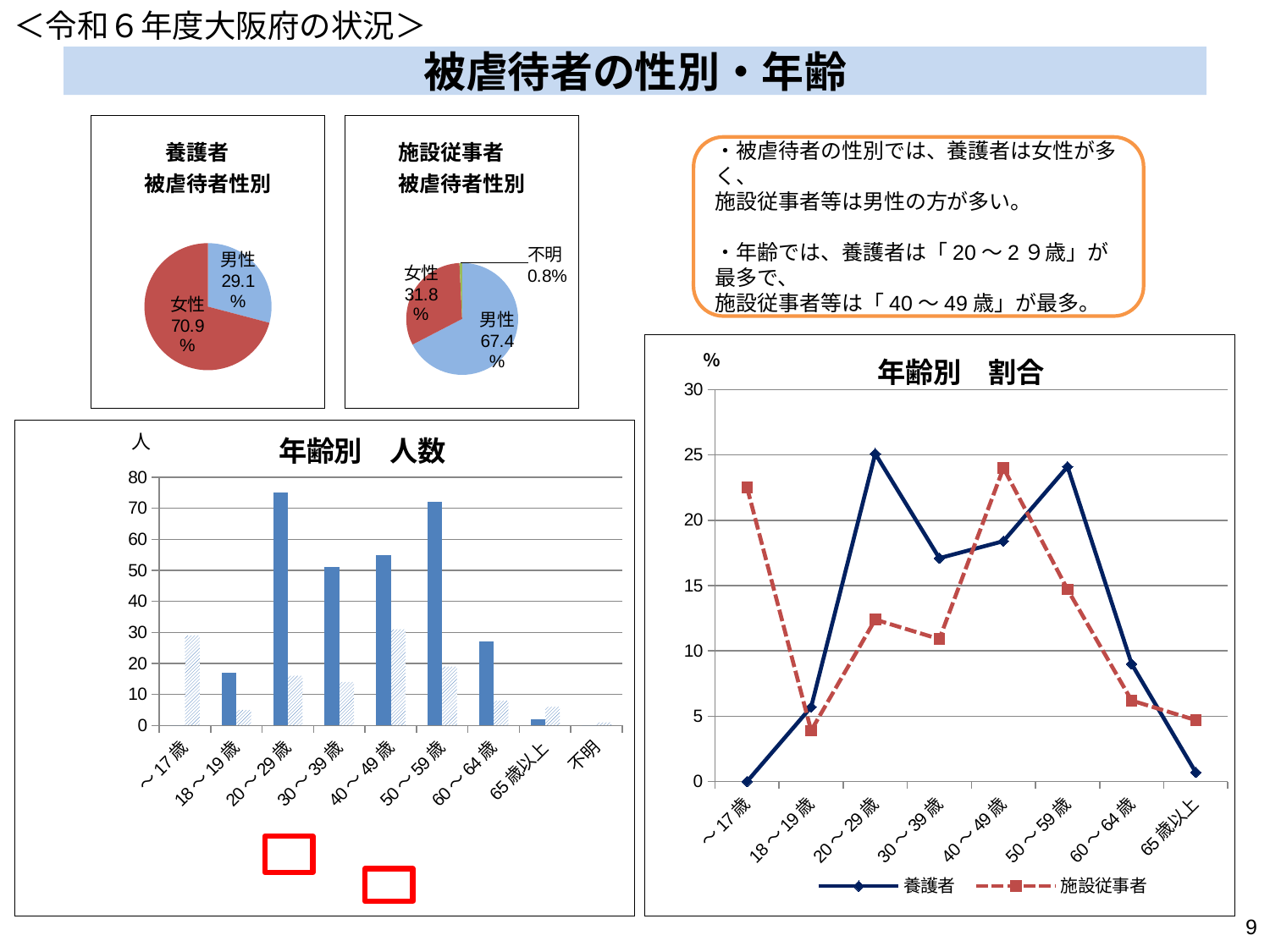

＜令和６年度大阪府の状況＞
# 被虐待者の性別・年齢

### Chart: 養護者
被虐待者性別

| Category | 養護者 |
|---|---|
| 男性 | 0.291 |
| 女性 | 0.709 |

### Chart: 施設従事者
被虐待者性別

| Category | 施設従事者 |
|---|---|
| 男性 | 0.674 |
| 女性 | 0.318 |
| 不明 | 0.008 |
・被虐待者の性別では、養護者は女性が多く、
施設従事者等は男性の方が多い。

・年齢では、養護者は「20～2９歳」が最多で、
施設従事者等は「40～49歳」が最多。

### Chart: 年齢別　割合

| Category | 養護者 | 施設従事者 |
|---|---|---|
| ～17歳 | 0.0 | 22.5 |
| 18～19歳 | 5.7 | 3.9 |
| 20～29歳 | 25.1 | 12.4 |
| 30～39歳 | 17.1 | 10.9 |
| 40～49歳 | 18.4 | 24.0 |
| 50～59歳 | 24.1 | 14.7 |
| 60～64歳 | 9.0 | 6.2 |
| 65歳以上 | 0.7 | 4.7 |

### Chart: 年齢別　人数

| Category | 養護者 | 施設従事者 |
|---|---|---|
| ～17歳 | 0.0 | 29.0 |
| 18～19歳 | 17.0 | 5.0 |
| 20～29歳 | 75.0 | 16.0 |
| 30～39歳 | 51.0 | 14.0 |
| 40～49歳 | 55.0 | 31.0 |
| 50～59歳 | 72.0 | 19.0 |
| 60～64歳 | 27.0 | 8.0 |
| 65歳以上 | 2.0 | 6.0 |
| 不明 | 0.0 | 1.0 |

9